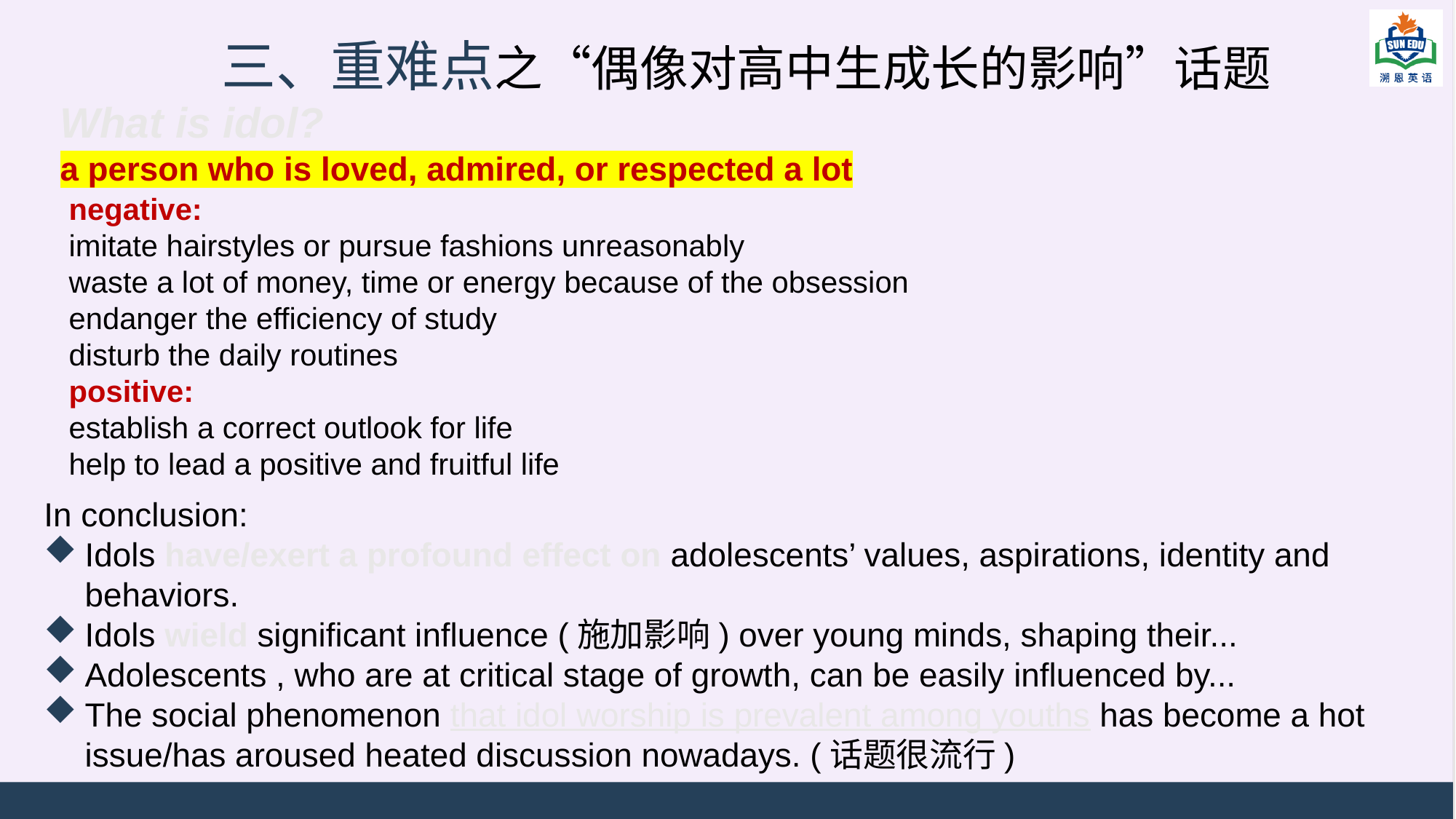

三、重难点之“偶像对高中生成长的影响”话题
What is idol?
a person who is loved, admired, or respected a lot
negative:
imitate hairstyles or pursue fashions unreasonably
waste a lot of money, time or energy because of the obsession
endanger the efficiency of study
disturb the daily routines
positive:
establish a correct outlook for life
help to lead a positive and fruitful life

In conclusion:
Idols have/exert a profound effect on adolescents’ values, aspirations, identity and behaviors.
Idols wield significant influence (施加影响) over young minds, shaping their...
Adolescents , who are at critical stage of growth, can be easily influenced by...
The social phenomenon that idol worship is prevalent among youths has become a hot issue/has aroused heated discussion nowadays. (话题很流行)